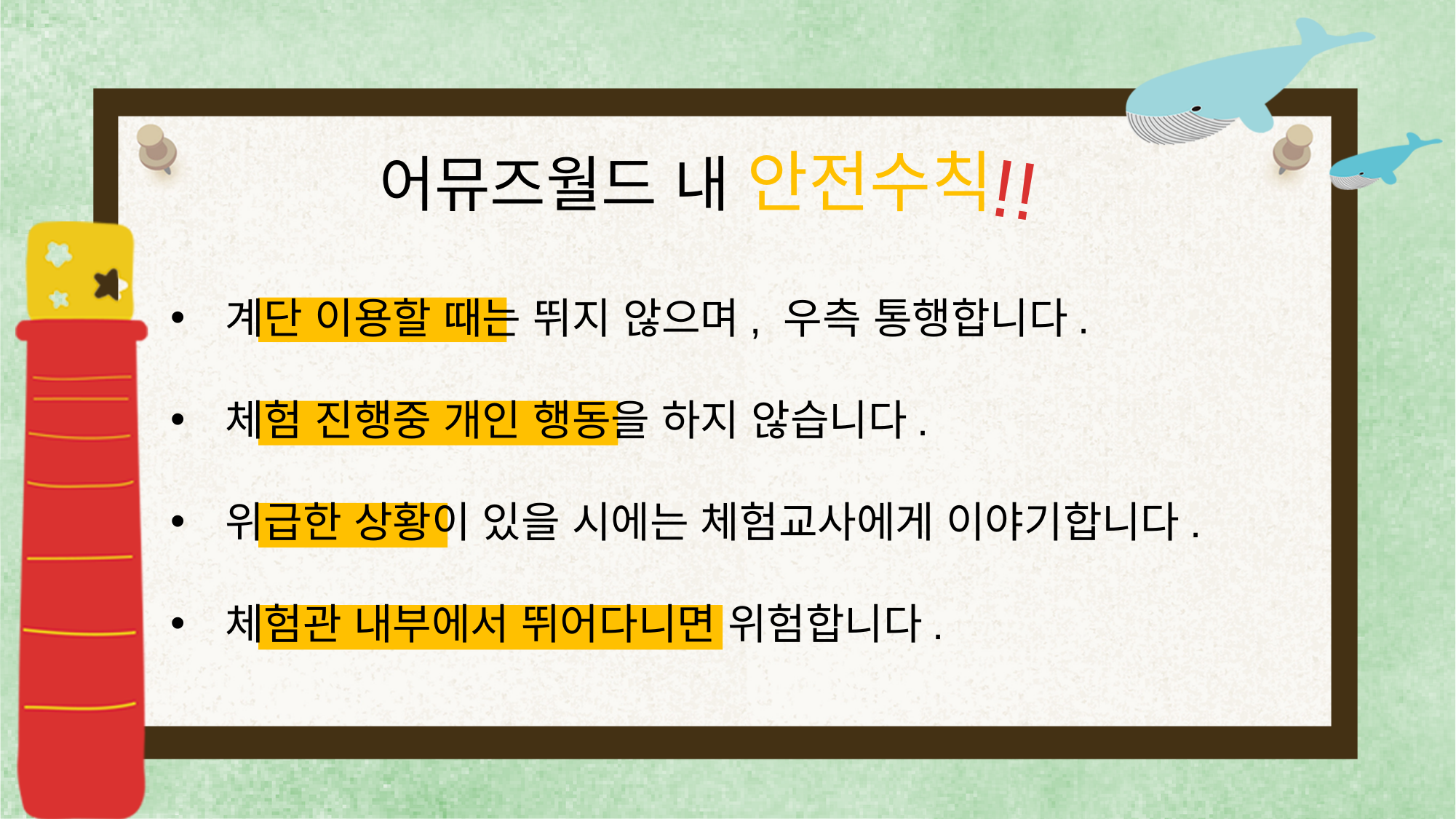

!!
어뮤즈월드 내 안전수칙
계단 이용할 때는 뛰지 않으며, 우측 통행합니다.

체험 진행중 개인 행동을 하지 않습니다.

위급한 상황이 있을 시에는 체험교사에게 이야기합니다.

체험관 내부에서 뛰어다니면 위험합니다.